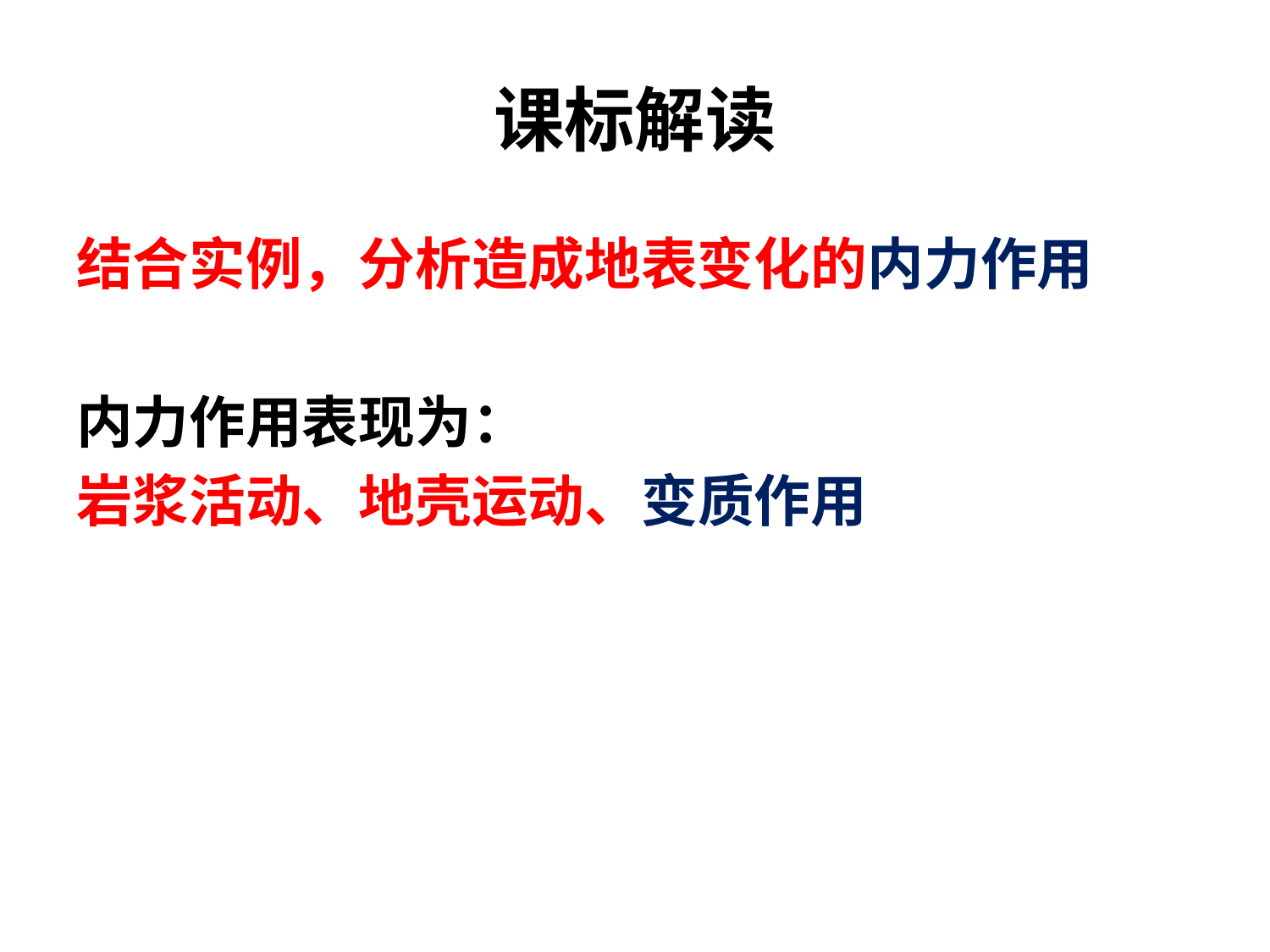

# 课标解读
结合实例，分析造成地表变化的内力作用

内力作用表现为：
岩浆活动、地壳运动、变质作用